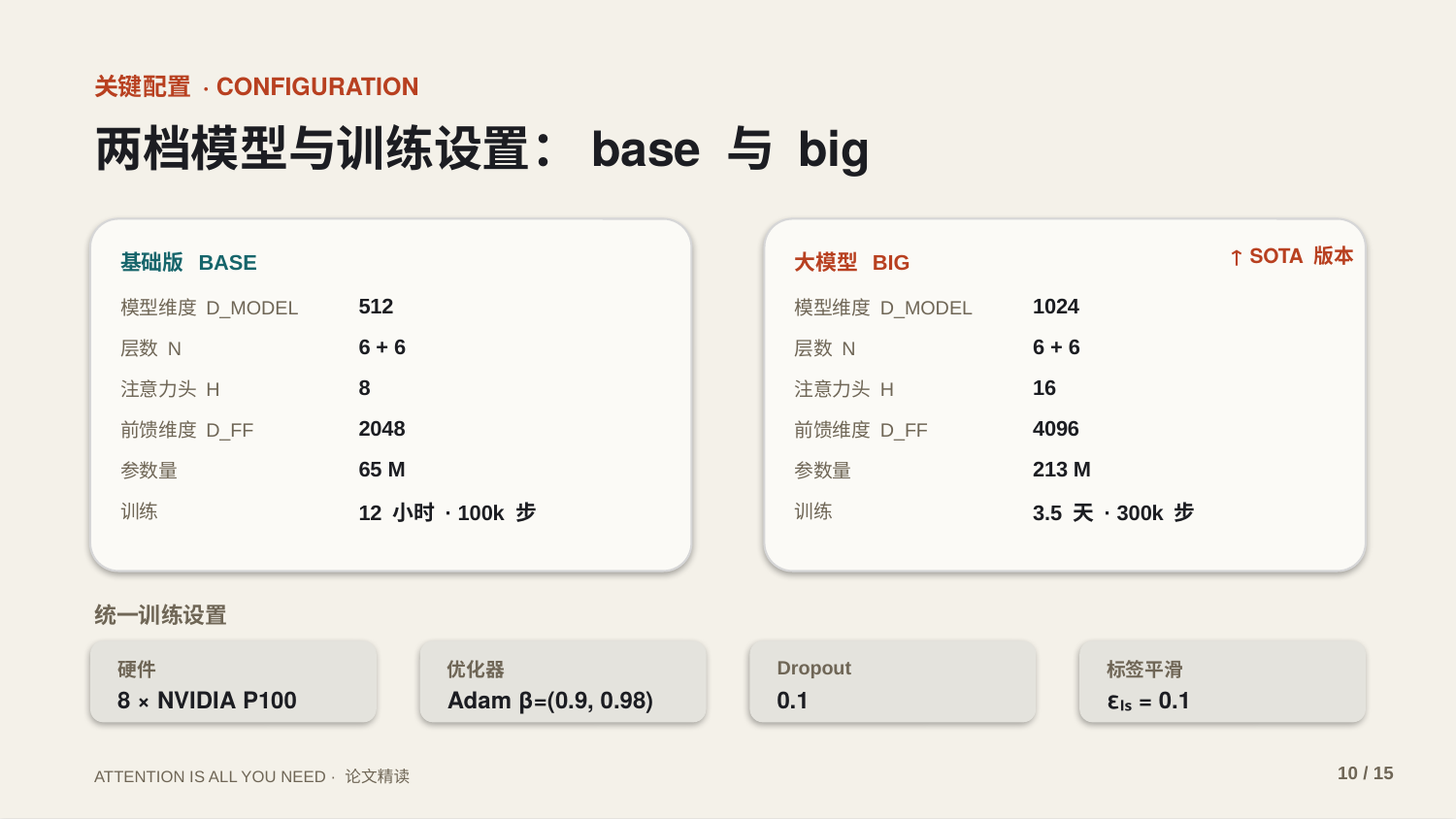

关键配置 · CONFIGURATION
两档模型与训练设置：base 与 big

↑ SOTA 版本
基础版  BASE
大模型  BIG
模型维度 D_MODEL
512
模型维度 D_MODEL
1024
层数 N
6 + 6
层数 N
6 + 6
注意力头 H
8
注意力头 H
16
前馈维度 D_FF
2048
前馈维度 D_FF
4096
参数量
65 M
参数量
213 M
训练
12 小时 · 100k 步
训练
3.5 天 · 300k 步
统一训练设置

硬件
优化器
Dropout
标签平滑
8 × NVIDIA P100
Adam β=(0.9, 0.98)
0.1
εₗₛ = 0.1
10 / 15
ATTENTION IS ALL YOU NEED · 论文精读